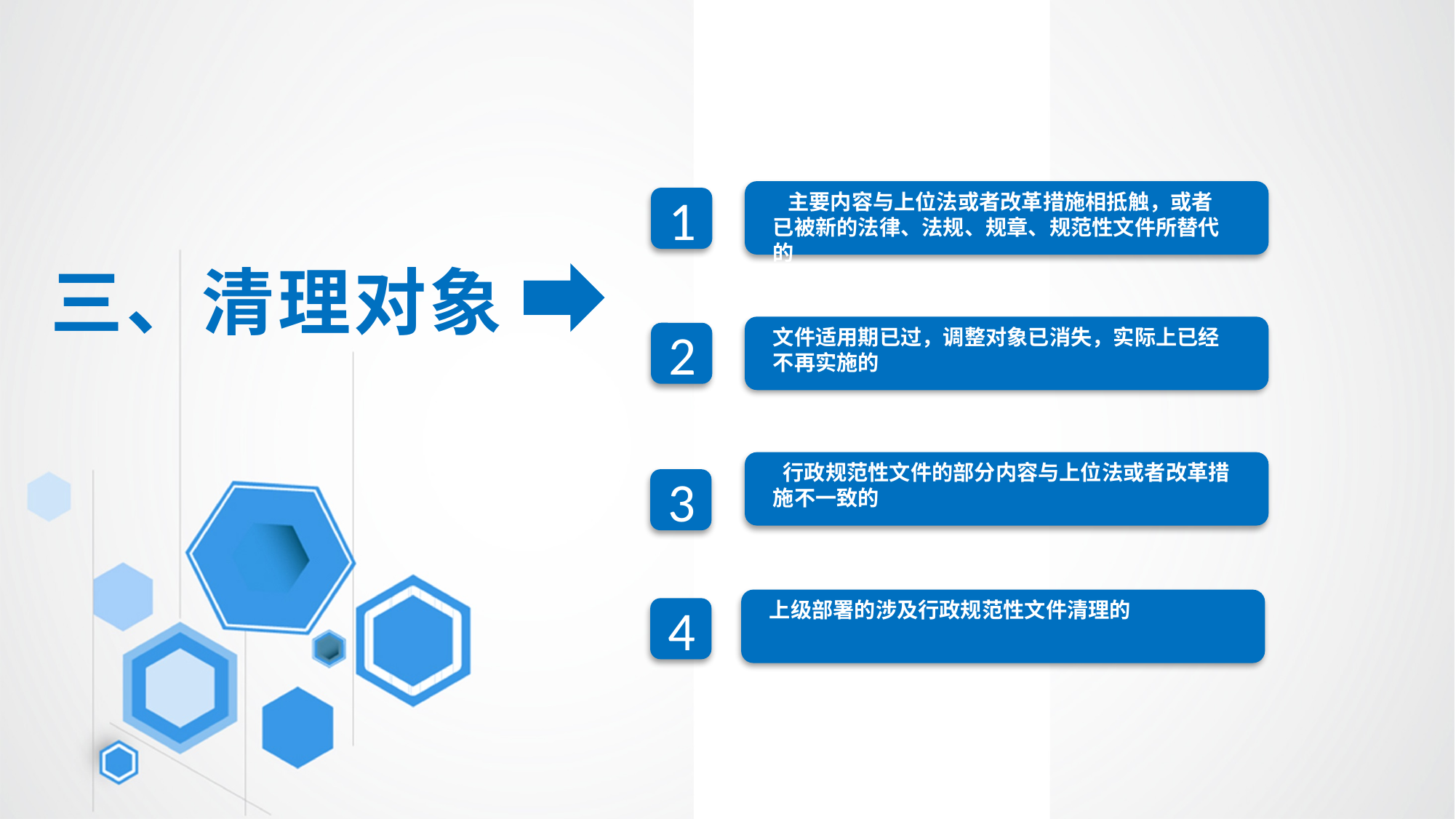

主要内容与上位法或者改革措施相抵触，或者已被新的法律、法规、规章、规范性文件所替代的
1
三、清理对象

文件适用期已过，调整对象已消失，实际上已经不再实施的
2

 行政规范性文件的部分内容与上位法或者改革措施不一致的
3

上级部署的涉及行政规范性文件清理的
4